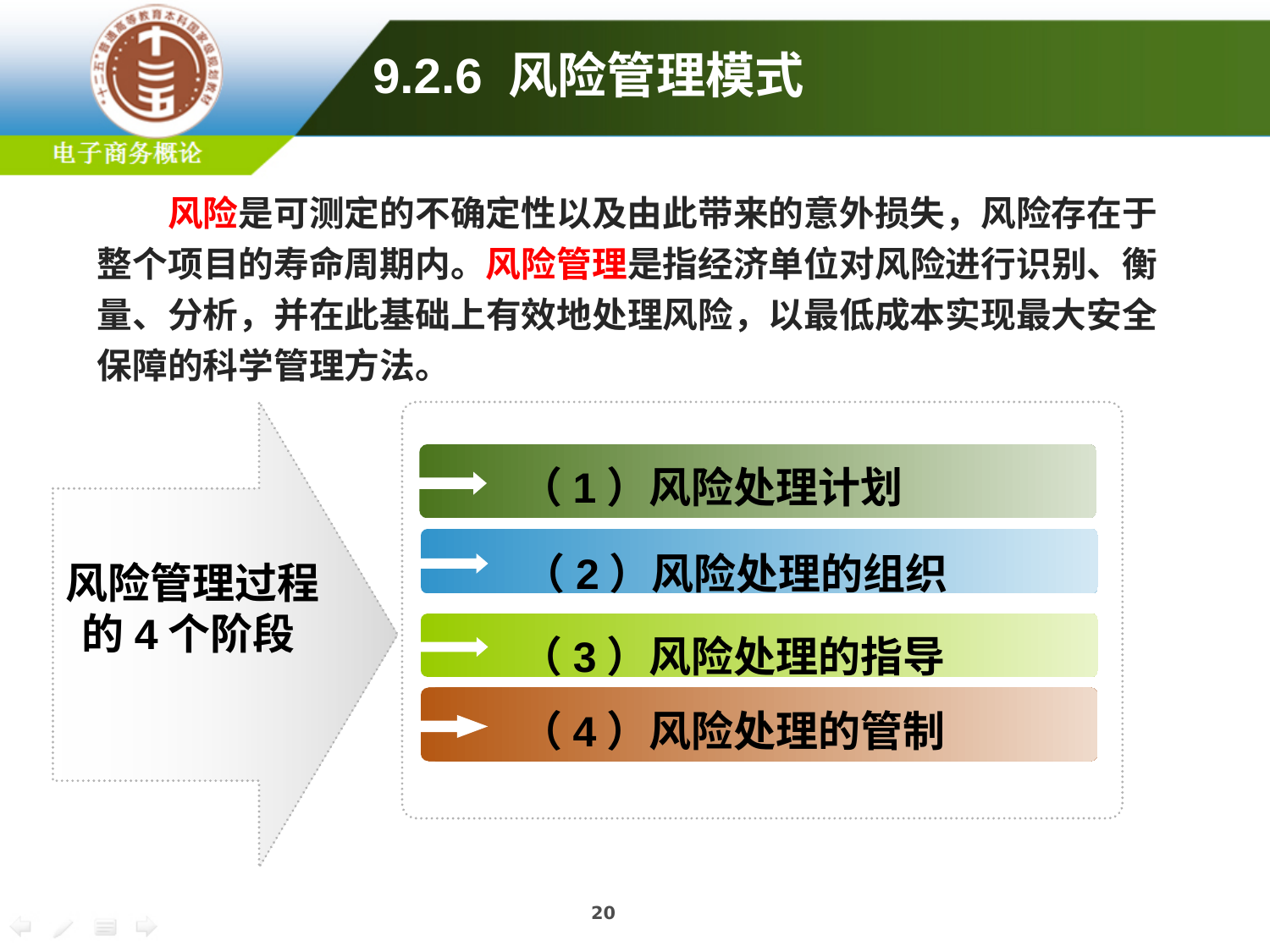

9.2.6 风险管理模式
风险是可测定的不确定性以及由此带来的意外损失，风险存在于整个项目的寿命周期内。风险管理是指经济单位对风险进行识别、衡量、分析，并在此基础上有效地处理风险，以最低成本实现最大安全保障的科学管理方法。

（1）风险处理计划

（2）风险处理的组织
风险管理过程的4个阶段

（3）风险处理的指导

（4）风险处理的管制

20